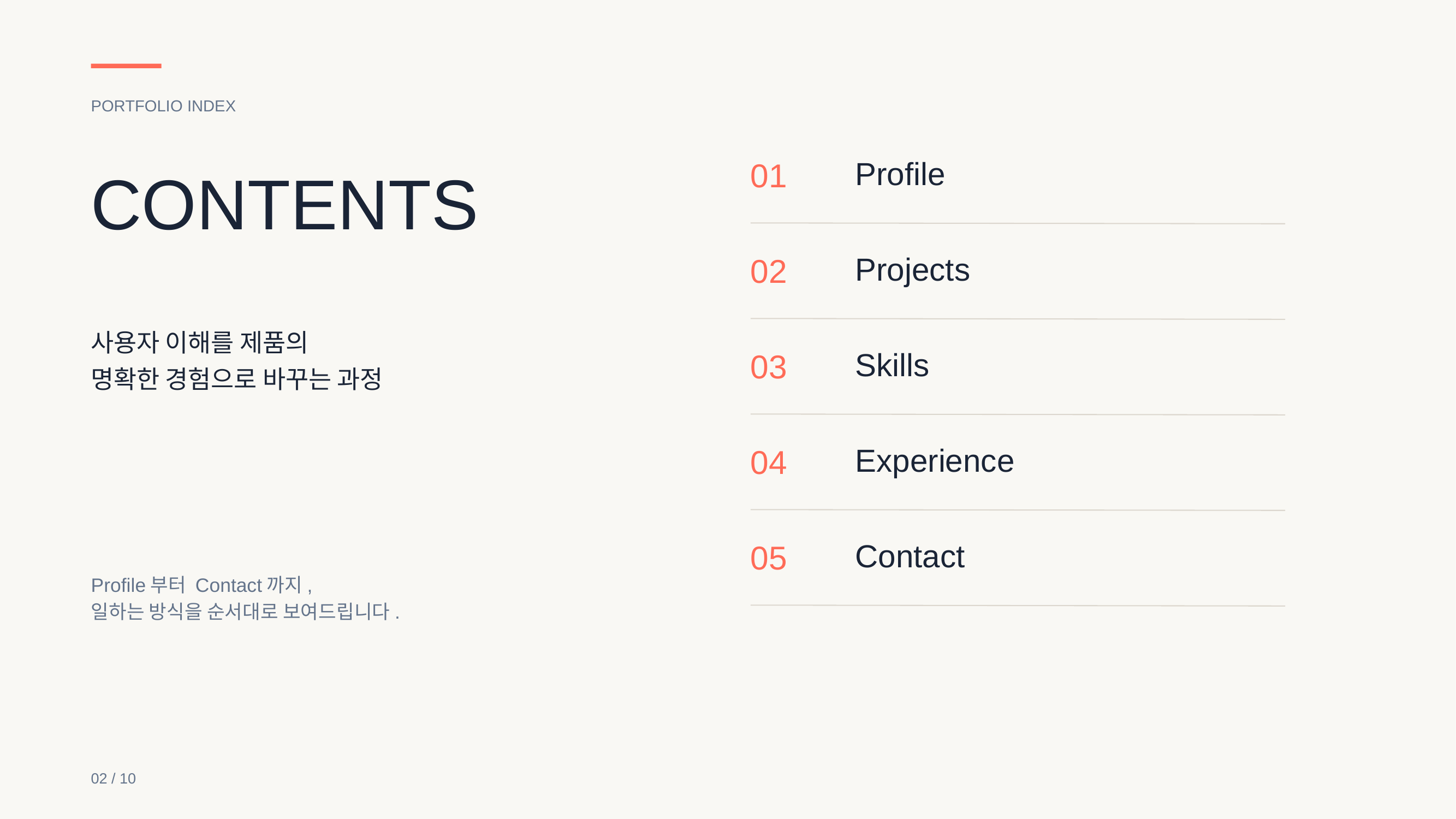

PORTFOLIO INDEX
Profile
01
CONTENTS

Projects
02

사용자 이해를 제품의
명확한 경험으로 바꾸는 과정
Skills
03

Experience
04

Contact
05
Profile부터 Contact까지,
일하는 방식을 순서대로 보여드립니다.

02 / 10